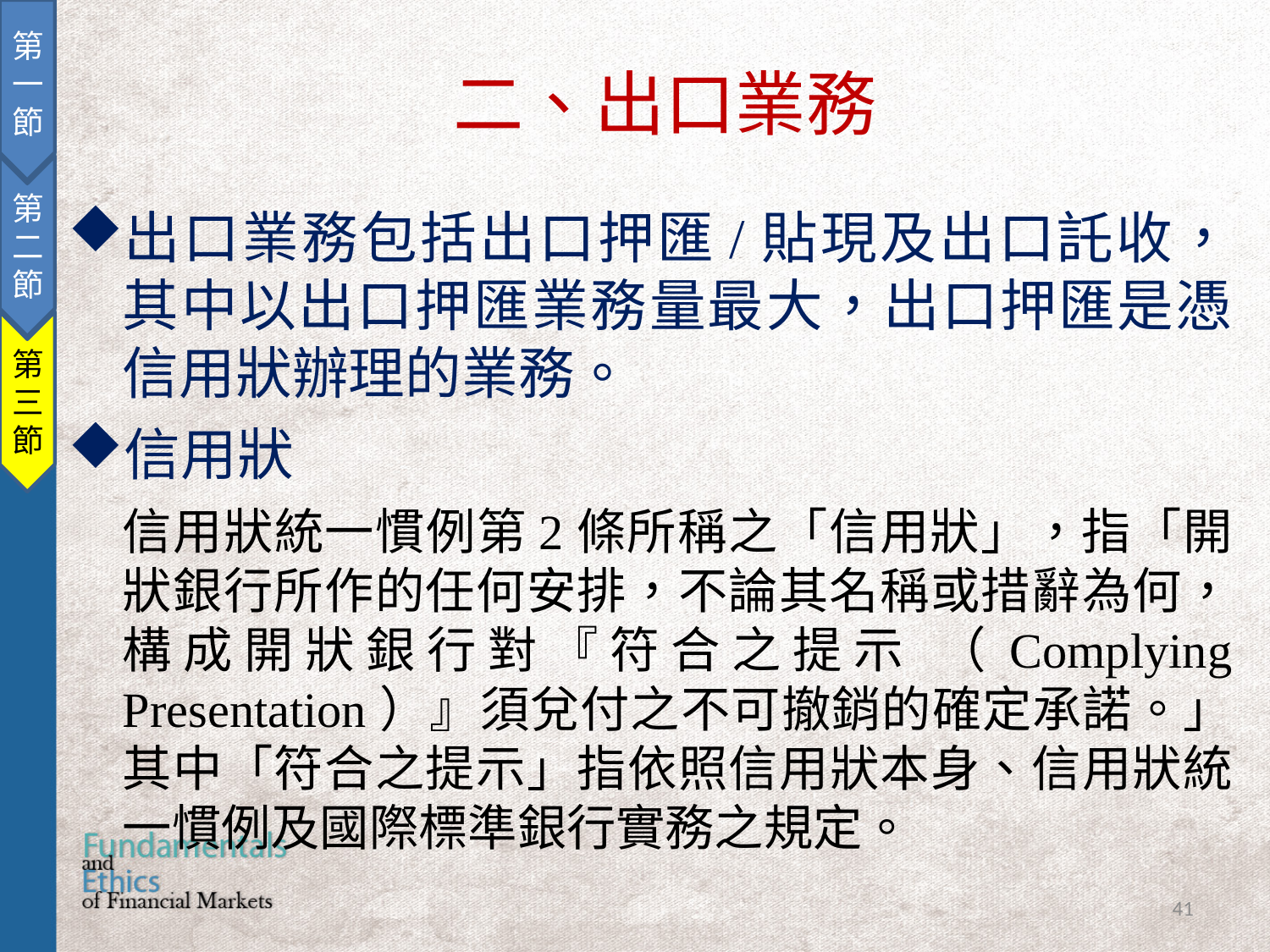

第一節
第二節
第三節
二、出口業務
出口業務包括出口押匯/貼現及出口託收，其中以出口押匯業務量最大，出口押匯是憑信用狀辦理的業務。
信用狀
信用狀統一慣例第2條所稱之「信用狀」，指「開狀銀行所作的任何安排，不論其名稱或措辭為何，構成開狀銀行對『符合之提示 （Complying Presentation）』須兌付之不可撤銷的確定承諾。」其中「符合之提示」指依照信用狀本身、信用狀統一慣例及國際標準銀行實務之規定。

41